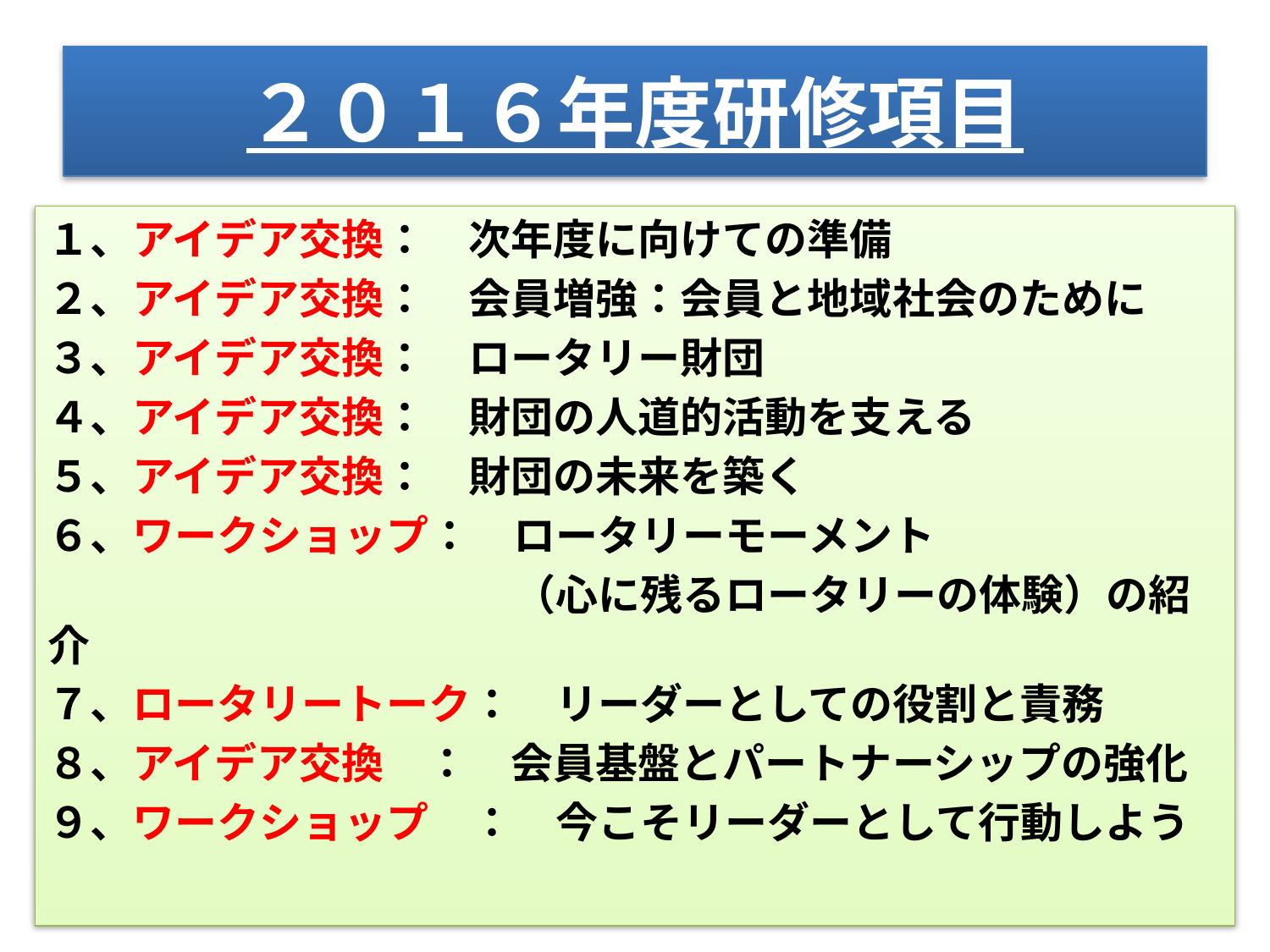

# ２０１６年度研修項目
１、アイデア交換：　次年度に向けての準備
２、アイデア交換：　会員増強：会員と地域社会のために
３、アイデア交換：　ロータリー財団
４、アイデア交換：　財団の人道的活動を支える
５、アイデア交換：　財団の未来を築く
６、ワークショップ：　ロータリーモーメント
　　　　　　　　　　　（心に残るロータリーの体験）の紹介
７、ロータリートーク：　リーダーとしての役割と責務
８、アイデア交換　：　会員基盤とパートナーシップの強化
９、ワークショップ　：　今こそリーダーとして行動しよう